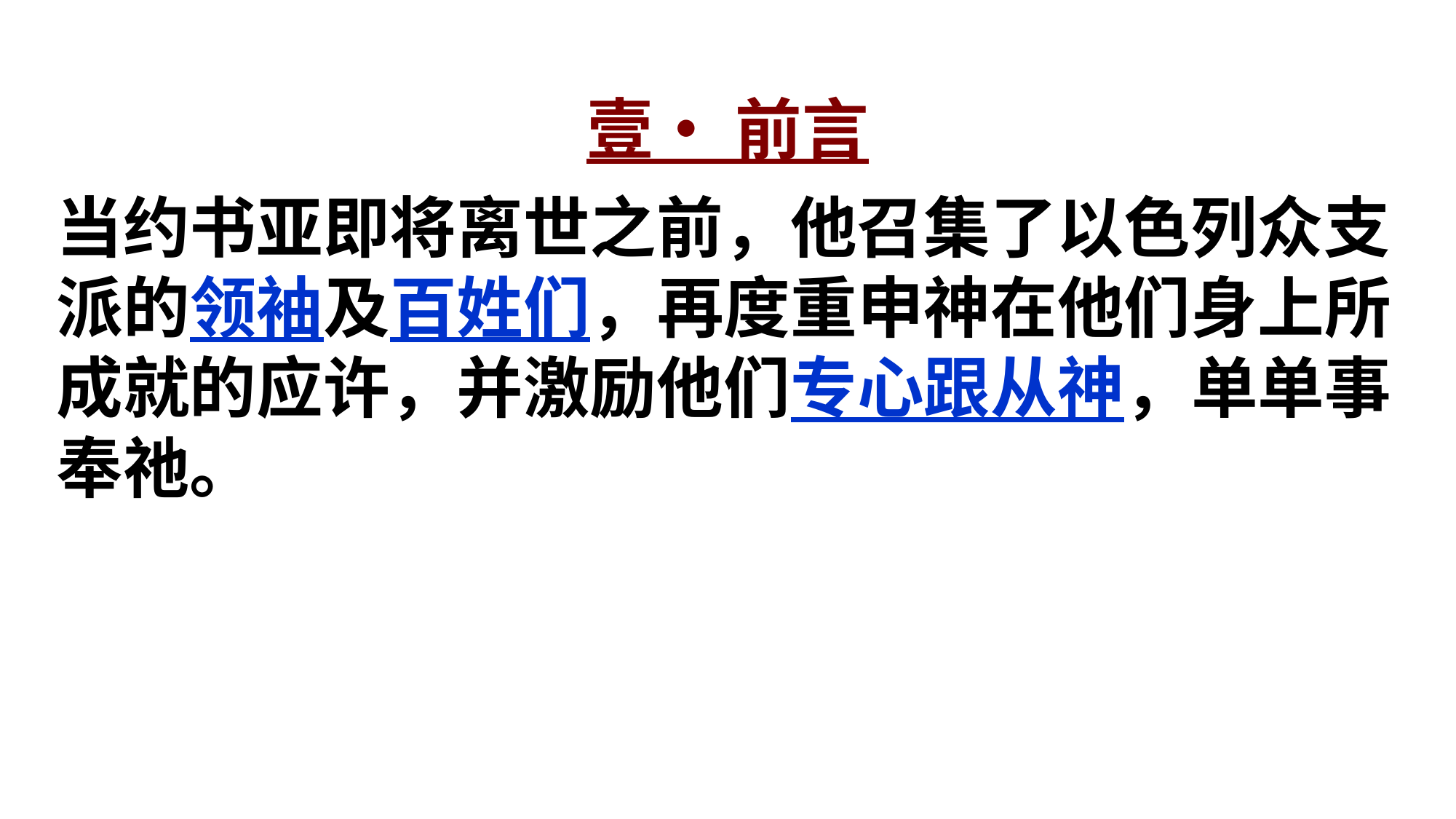

壹‧ 前言
当约书亚即将离世之前，他召集了以色列众支派的领袖及百姓们，再度重申神在他们身上所成就的应许，并激励他们专心跟从神，单单事奉祂。